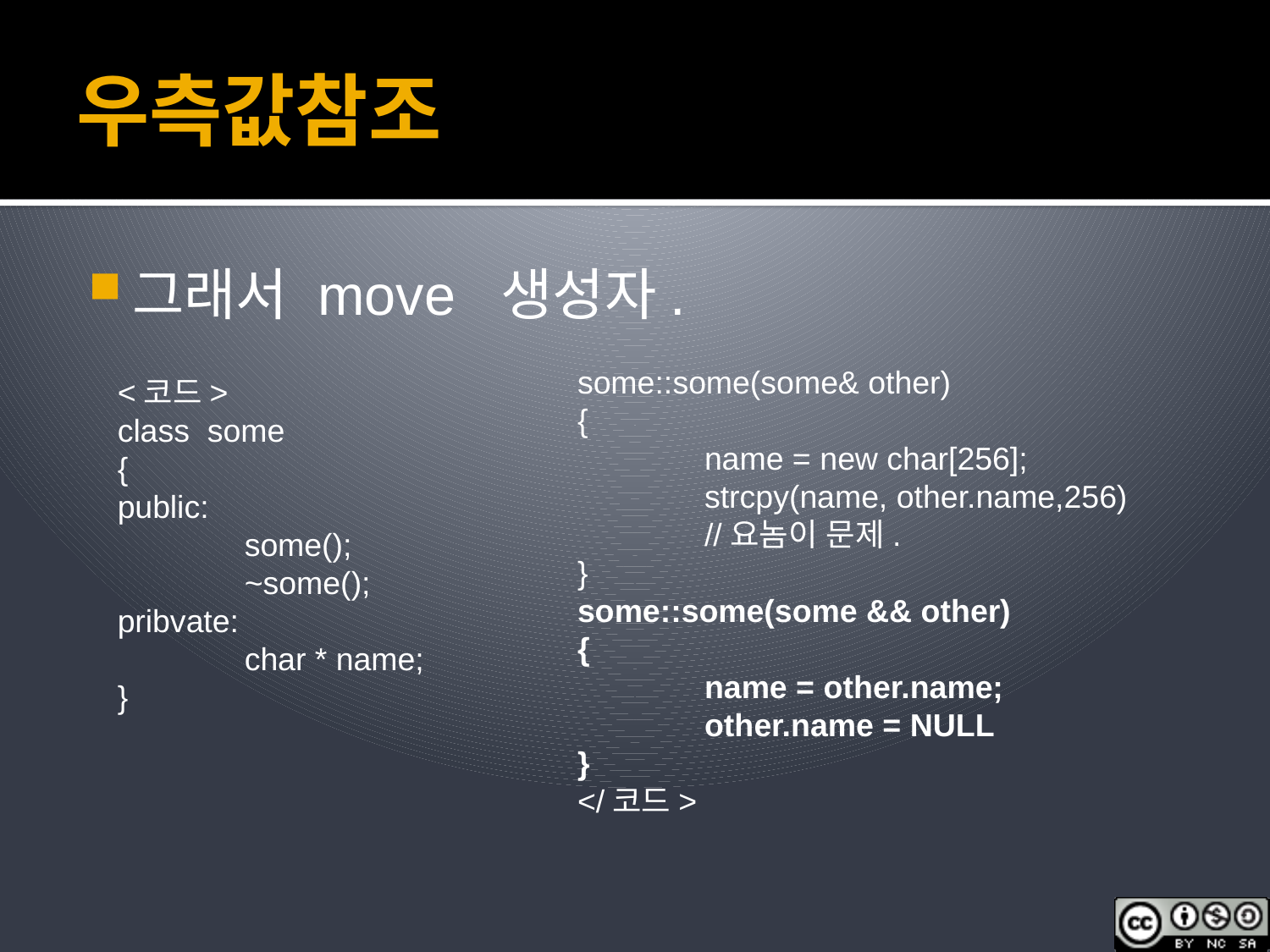

# 우측값참조
그래서 move  생성자.

some::some(some& other)
{
	name = new char[256];
	strcpy(name, other.name,256)
	//요놈이 문제.
}
some::some(some && other)
{
	name = other.name;
	other.name = NULL
}
</코드>
<코드>
class  some
{
public:
	some();
	~some();
pribvate:
	char * name;
}